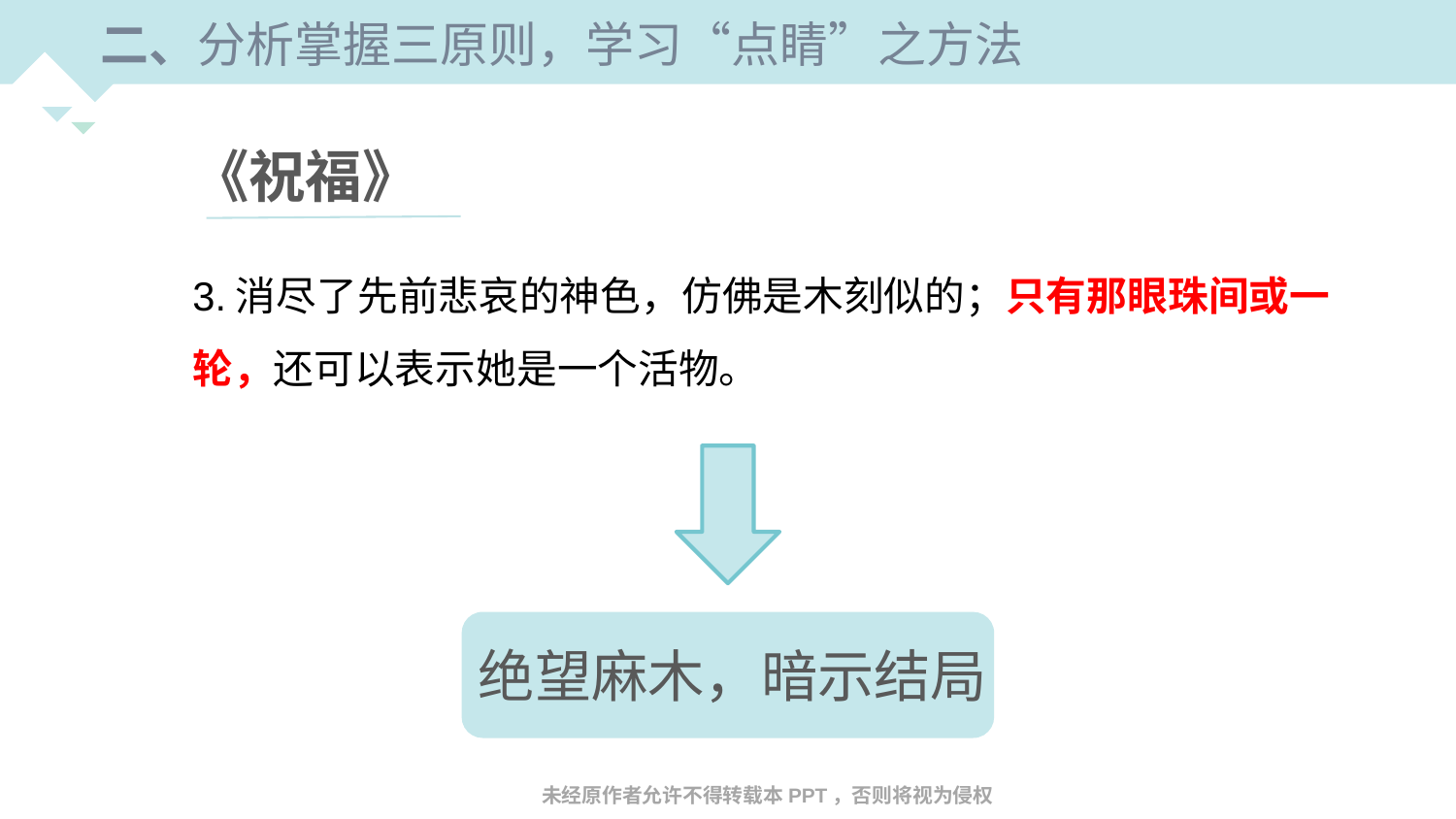

二、分析掌握三原则，学习“点睛”之方法
《祝福》
3.消尽了先前悲哀的神色，仿佛是木刻似的；只有那眼珠间或一轮，还可以表示她是一个活物。

绝望麻木，暗示结局